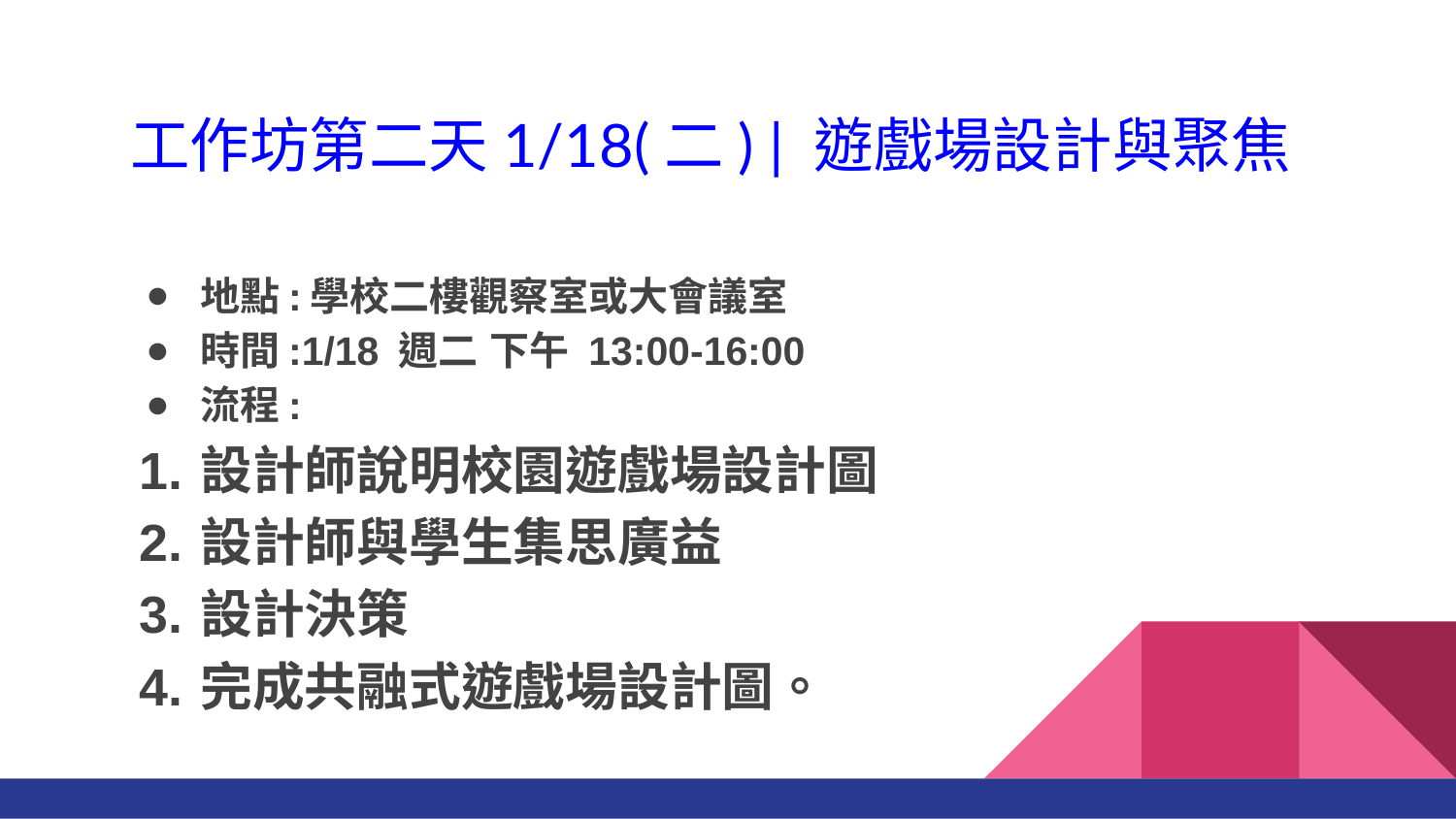

# 工作坊第二天1/18(二) | 遊戲場設計與聚焦
地點:學校二樓觀察室或大會議室
時間:1/18 週二 下午 13:00-16:00
流程:
設計師說明校園遊戲場設計圖
設計師與學生集思廣益
設計決策
完成共融式遊戲場設計圖。